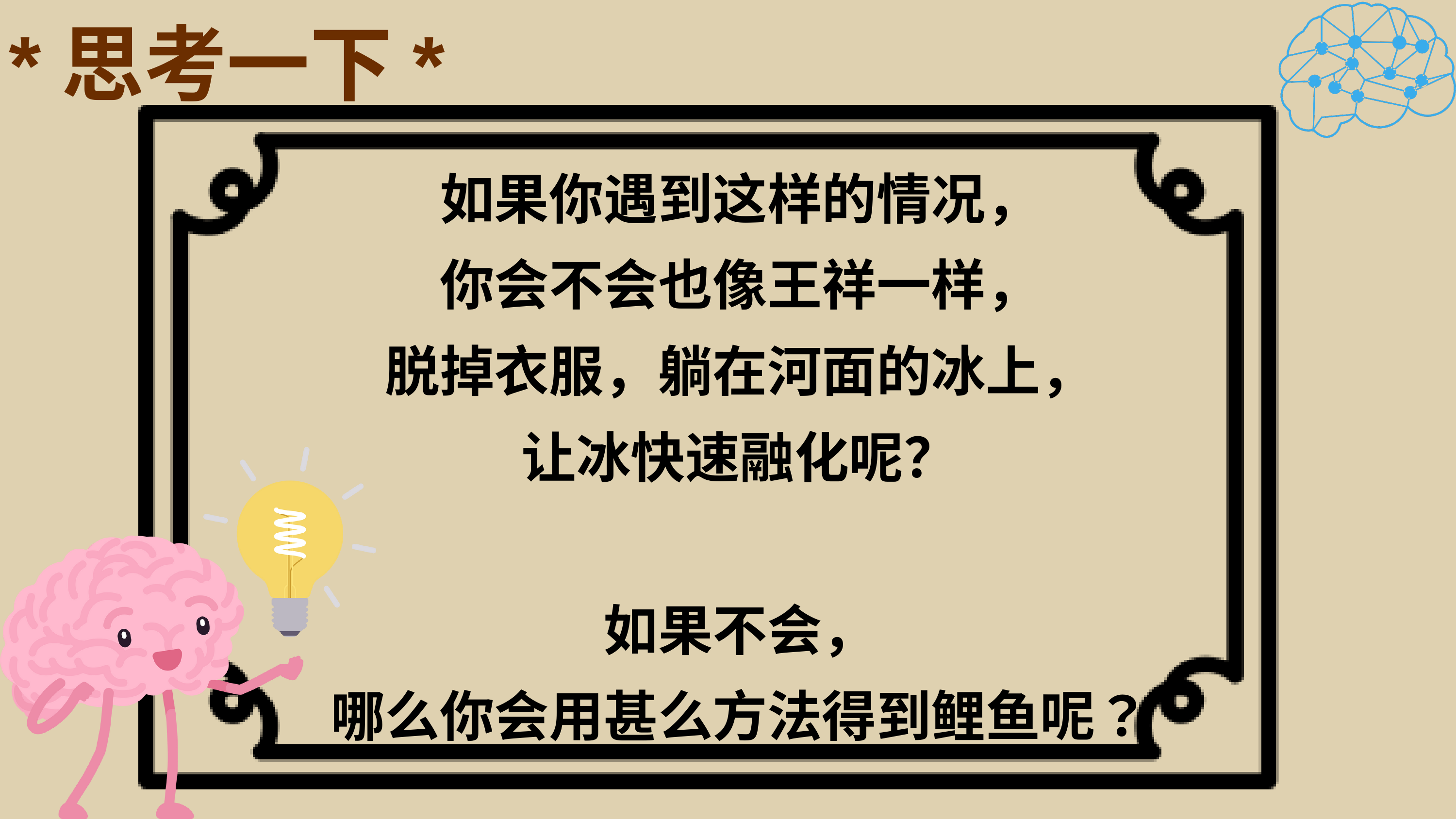

*思考一下*

如果你遇到这样的情况，
你会不会也像王祥一样，
脱掉衣服，躺在河面的冰上，
让冰快速融化呢？

如果不会，
哪么你会用甚么方法得到鲤鱼呢？